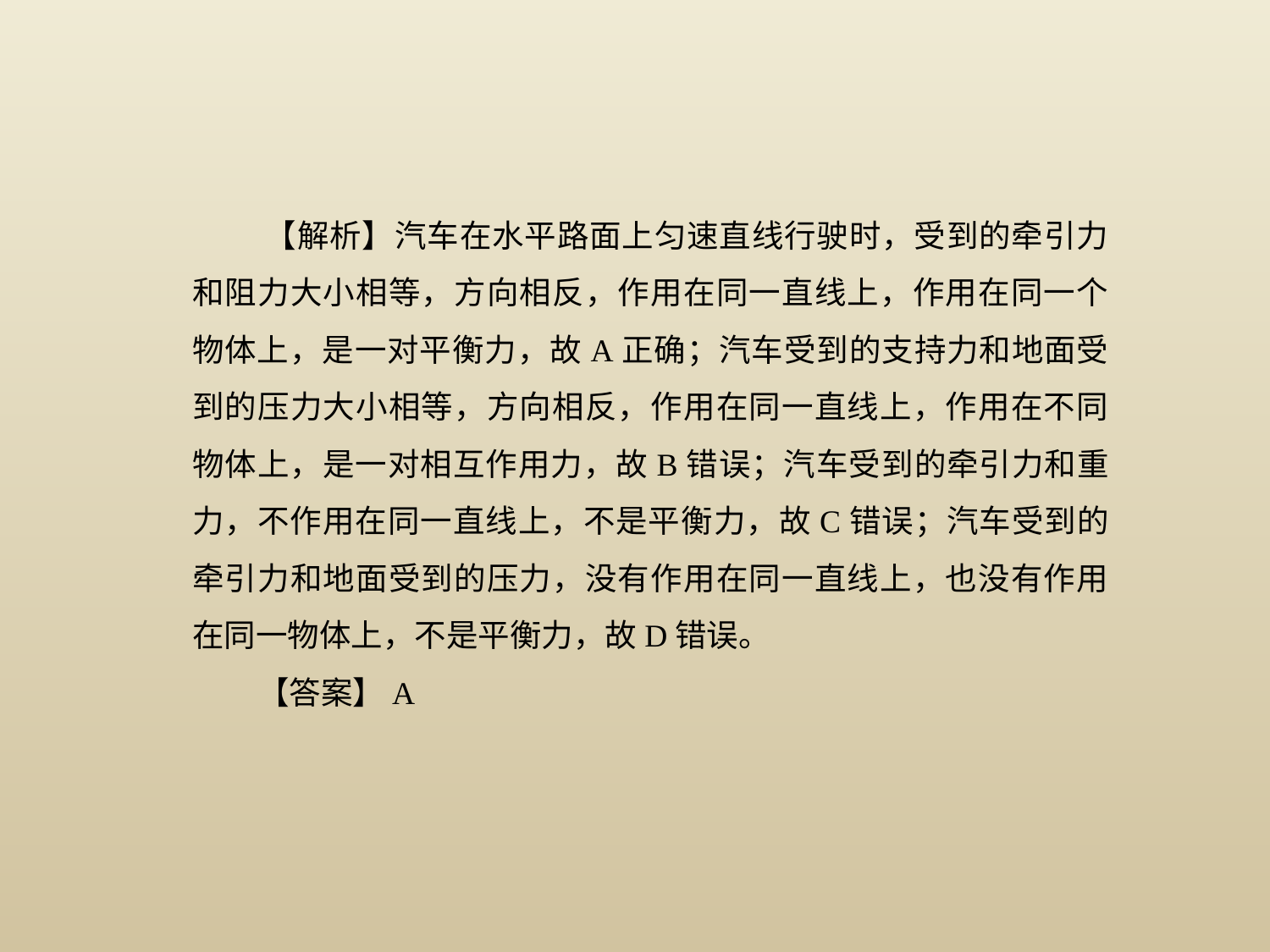

【解析】汽车在水平路面上匀速直线行驶时，受到的牵引力和阻力大小相等，方向相反，作用在同一直线上，作用在同一个物体上，是一对平衡力，故A正确；汽车受到的支持力和地面受到的压力大小相等，方向相反，作用在同一直线上，作用在不同物体上，是一对相互作用力，故B错误；汽车受到的牵引力和重力，不作用在同一直线上，不是平衡力，故C错误；汽车受到的牵引力和地面受到的压力，没有作用在同一直线上，也没有作用在同一物体上，不是平衡力，故D错误。
        【答案】A